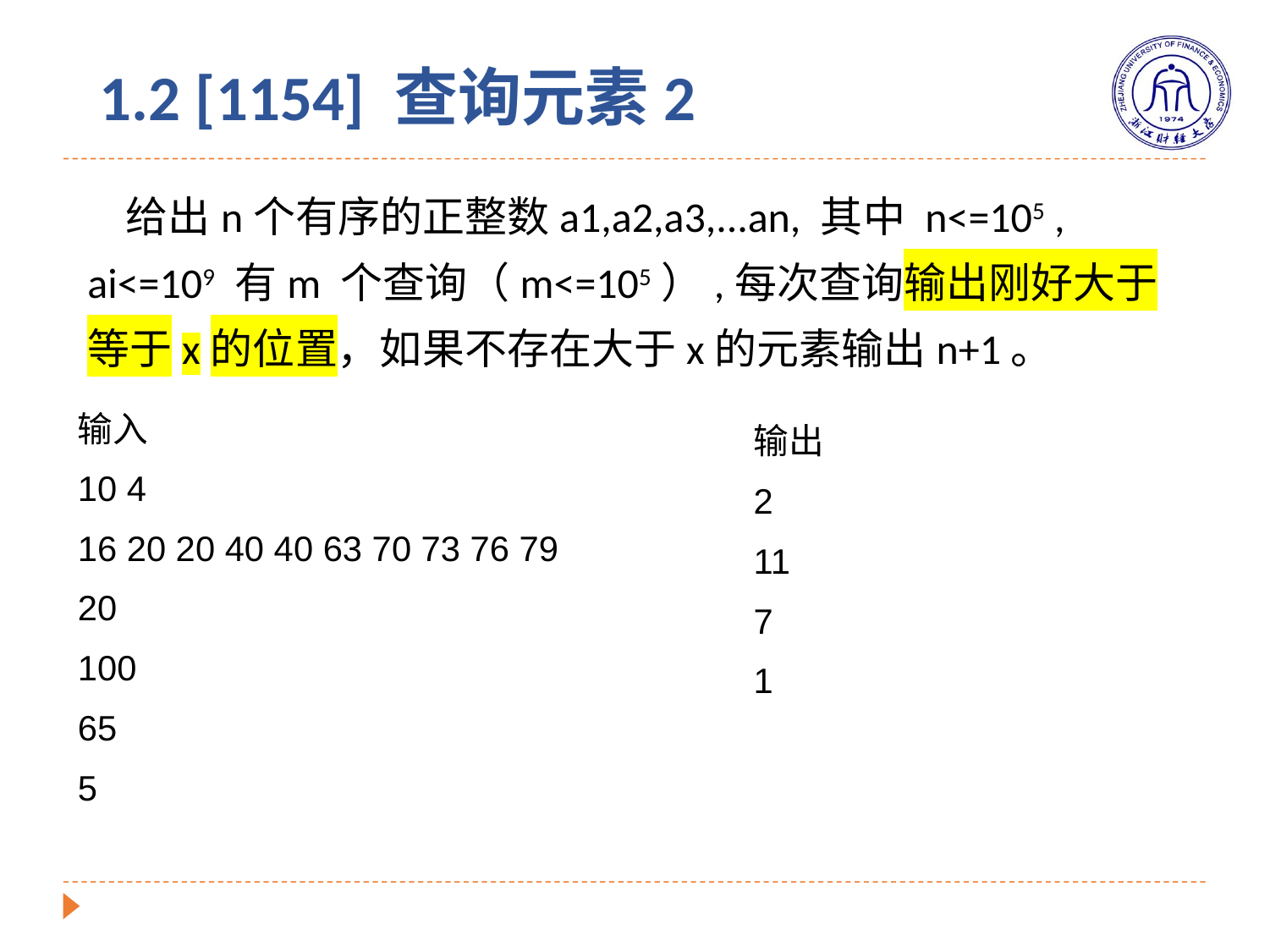

# 1.2 [1154] 查询元素2
   给出n个有序的正整数a1,a2,a3,...an, 其中 n<=105 ,  ai<=109 有m 个查询（m<=105）,每次查询输出刚好大于等于x的位置，如果不存在大于x的元素输出n+1。
输入
10 4
16 20 20 40 40 63 70 73 76 79
20
100
65
5
输出
2
11
7
1
13